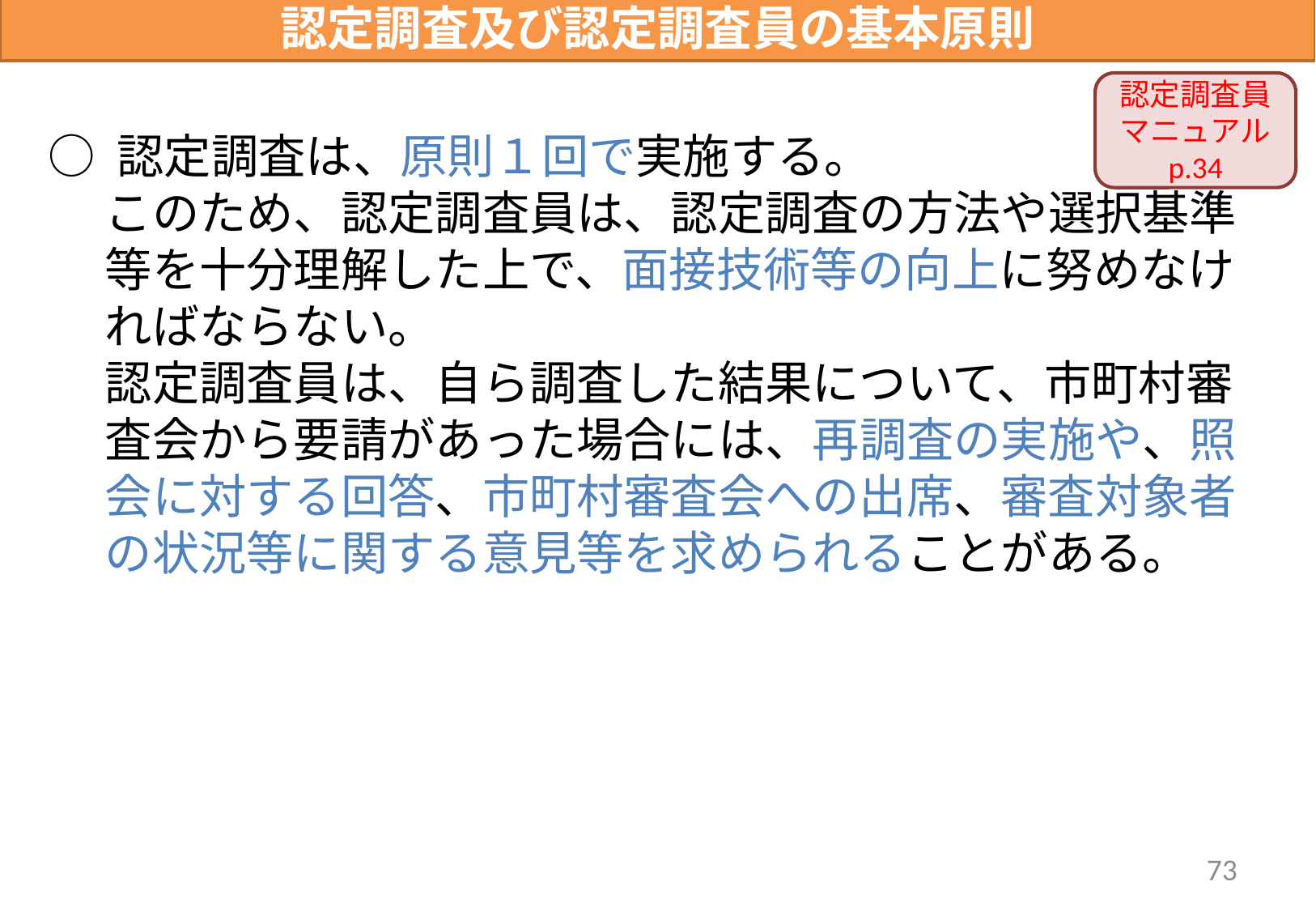

認定調査及び認定調査員の基本原則
認定調査員マニュアル
p.34
○ 認定調査は、原則１回で実施する。
このため、認定調査員は、認定調査の方法や選択基準等を十分理解した上で、面接技術等の向上に努めなければならない。
認定調査員は、自ら調査した結果について、市町村審査会から要請があった場合には、再調査の実施や、照会に対する回答、市町村審査会への出席、審査対象者の状況等に関する意見等を求められることがある。
73